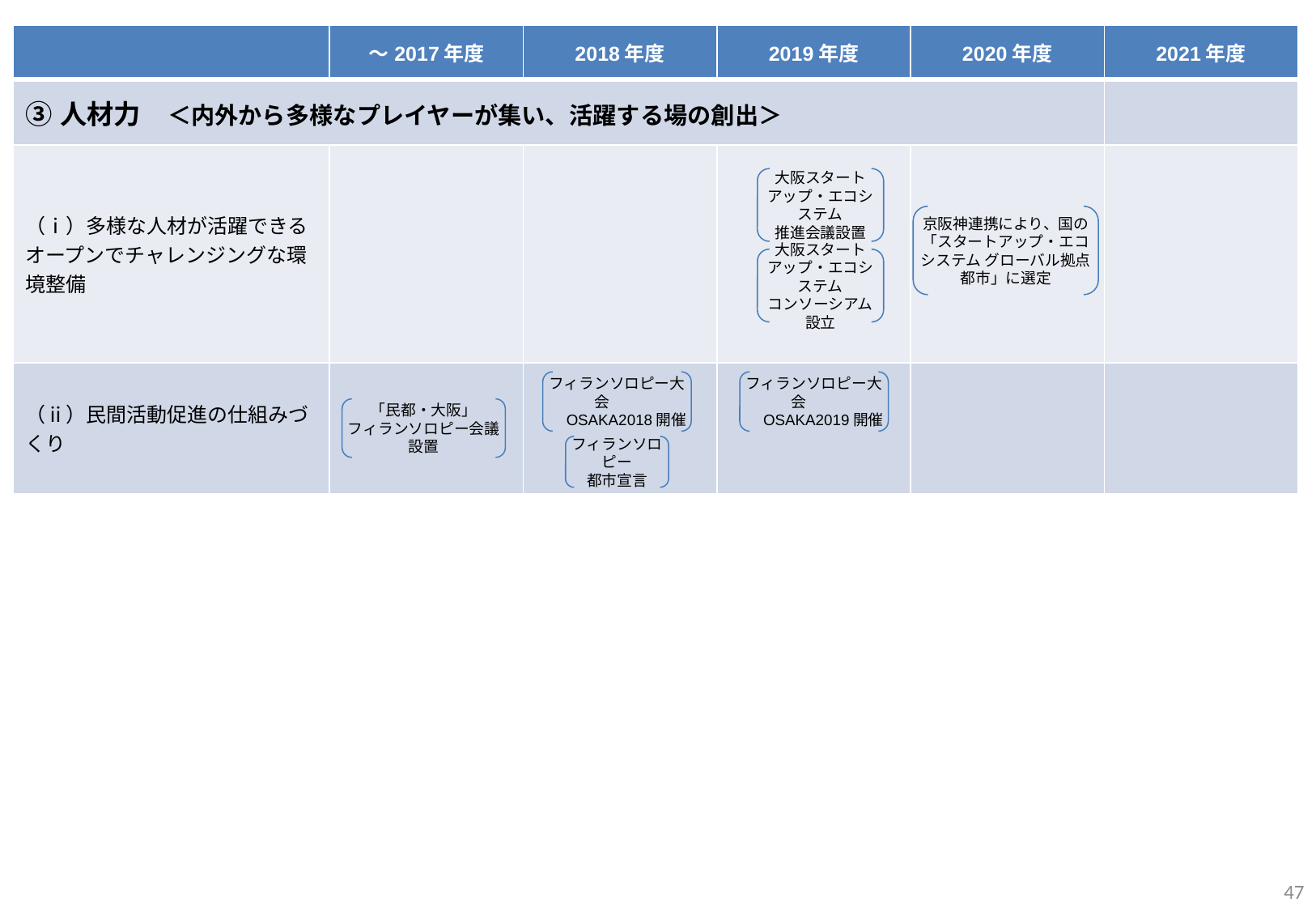

|  | ～2017年度 | 2018年度 | 2019年度 | 2020年度 | 2021年度 |
| --- | --- | --- | --- | --- | --- |
| ③人材力　＜内外から多様なプレイヤーが集い、活躍する場の創出＞ |  |  |  |  |  |
| （ⅰ）多様な人材が活躍できるオープンでチャレンジングな環境整備 |  |  |  |  |  |
| （ⅱ）民間活動促進の仕組みづくり |  |  |  |  |  |
大阪スタートアップ・エコシステム
推進会議設置
大阪スタートアップ・エコシステム
コンソーシアム設立
京阪神連携により、国の
「スタートアップ・エコシステム グローバル拠点都市」に選定
フィランソロピー大会
　OSAKA2018開催
「⺠都・⼤阪」
フィランソロピー会議設置
フィランソロピー
都市宣言
フィランソロピー大会
　OSAKA2019開催
47